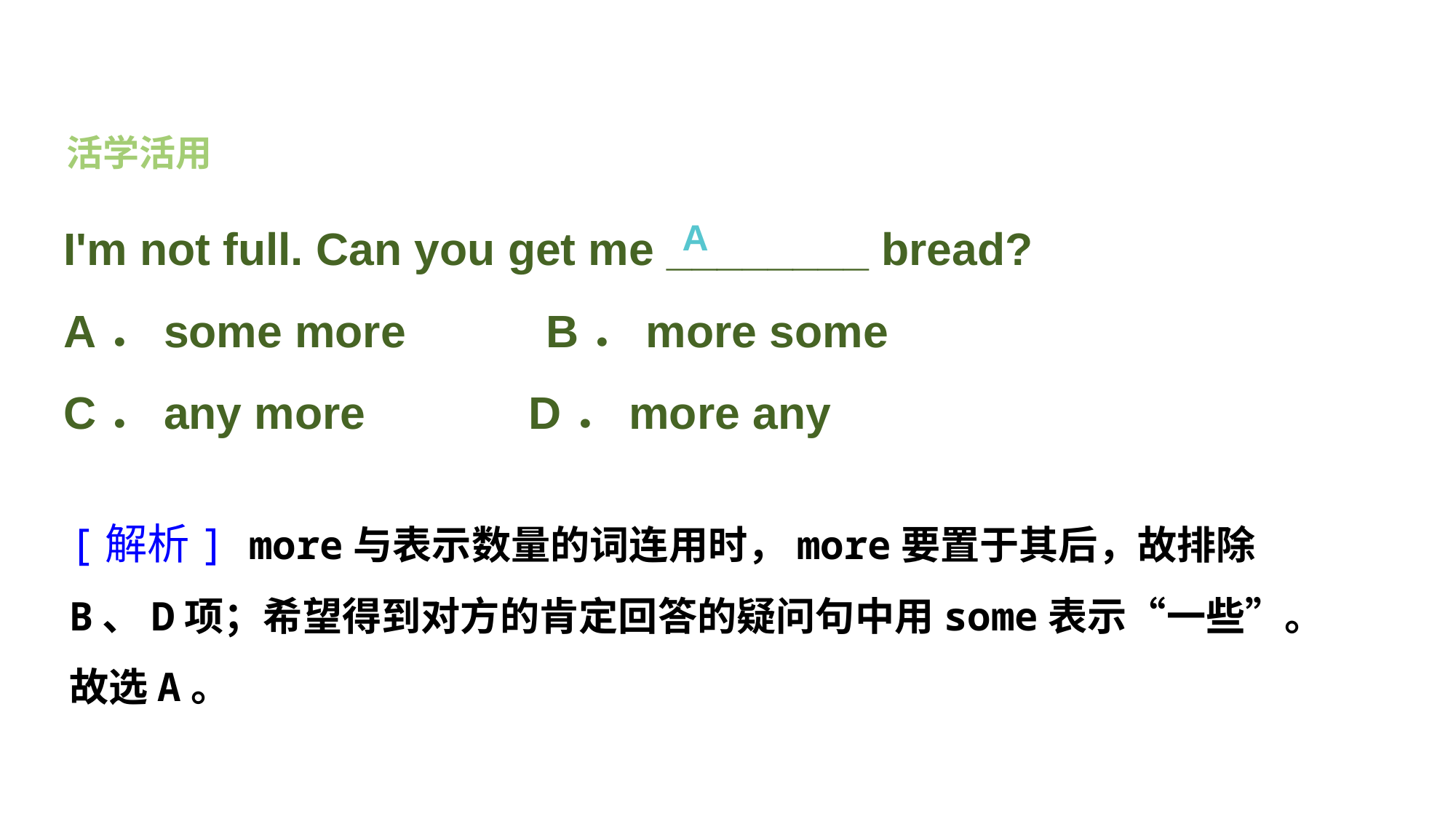

活学活用
I'm not full. Can you get me ________ bread?
A．some more　       B．more some
C．any more             D．more any

A

[解析] more与表示数量的词连用时，more要置于其后，故排除B、D项；希望得到对方的肯定回答的疑问句中用some表示“一些”。故选A。